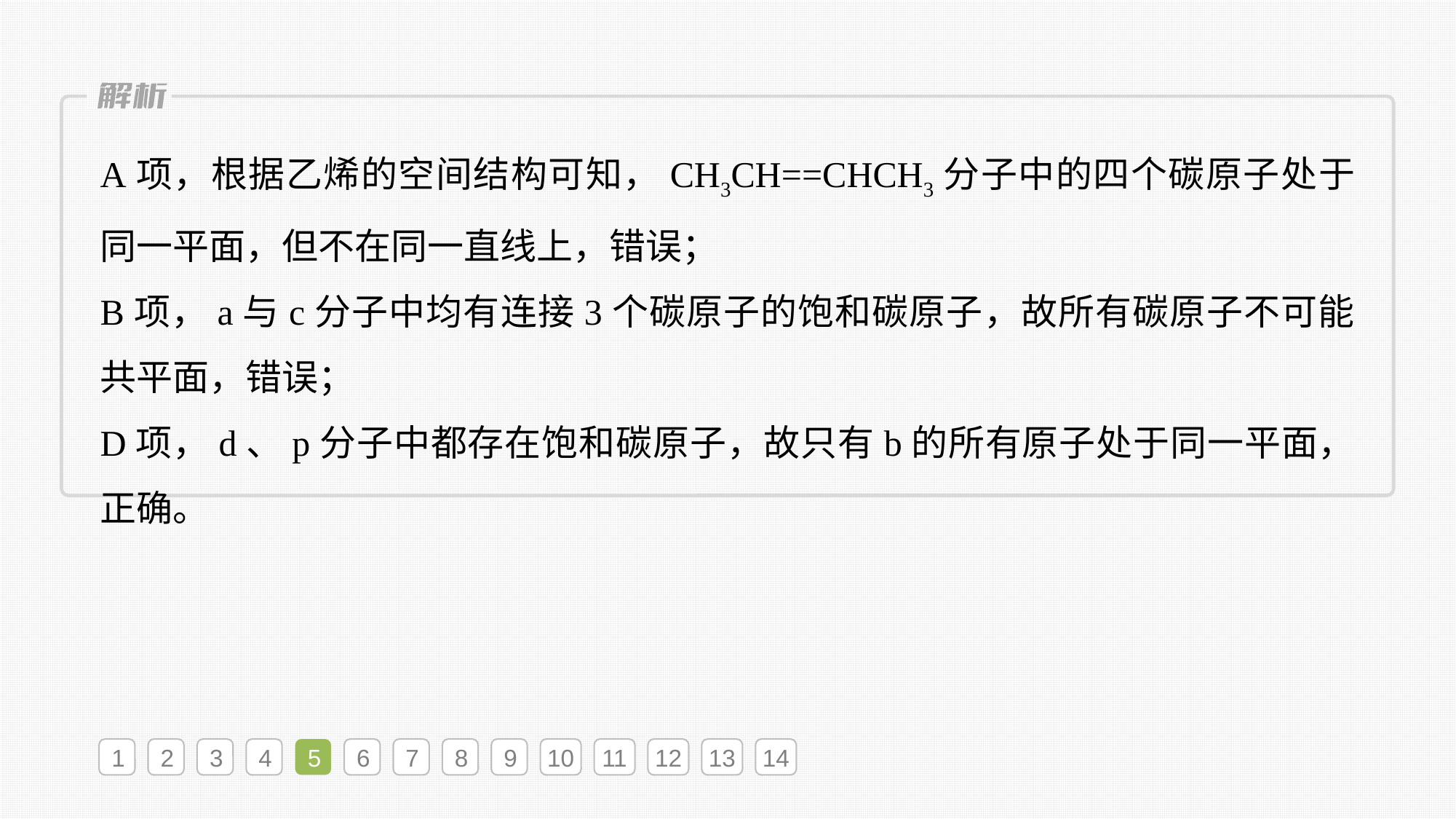

A项，根据乙烯的空间结构可知，CH3CH==CHCH3分子中的四个碳原子处于同一平面，但不在同一直线上，错误；
B项，a与c分子中均有连接3个碳原子的饱和碳原子，故所有碳原子不可能共平面，错误；
D项，d、p分子中都存在饱和碳原子，故只有b的所有原子处于同一平面，正确。
1
2
3
4
5
6
7
8
9
10
11
12
13
14